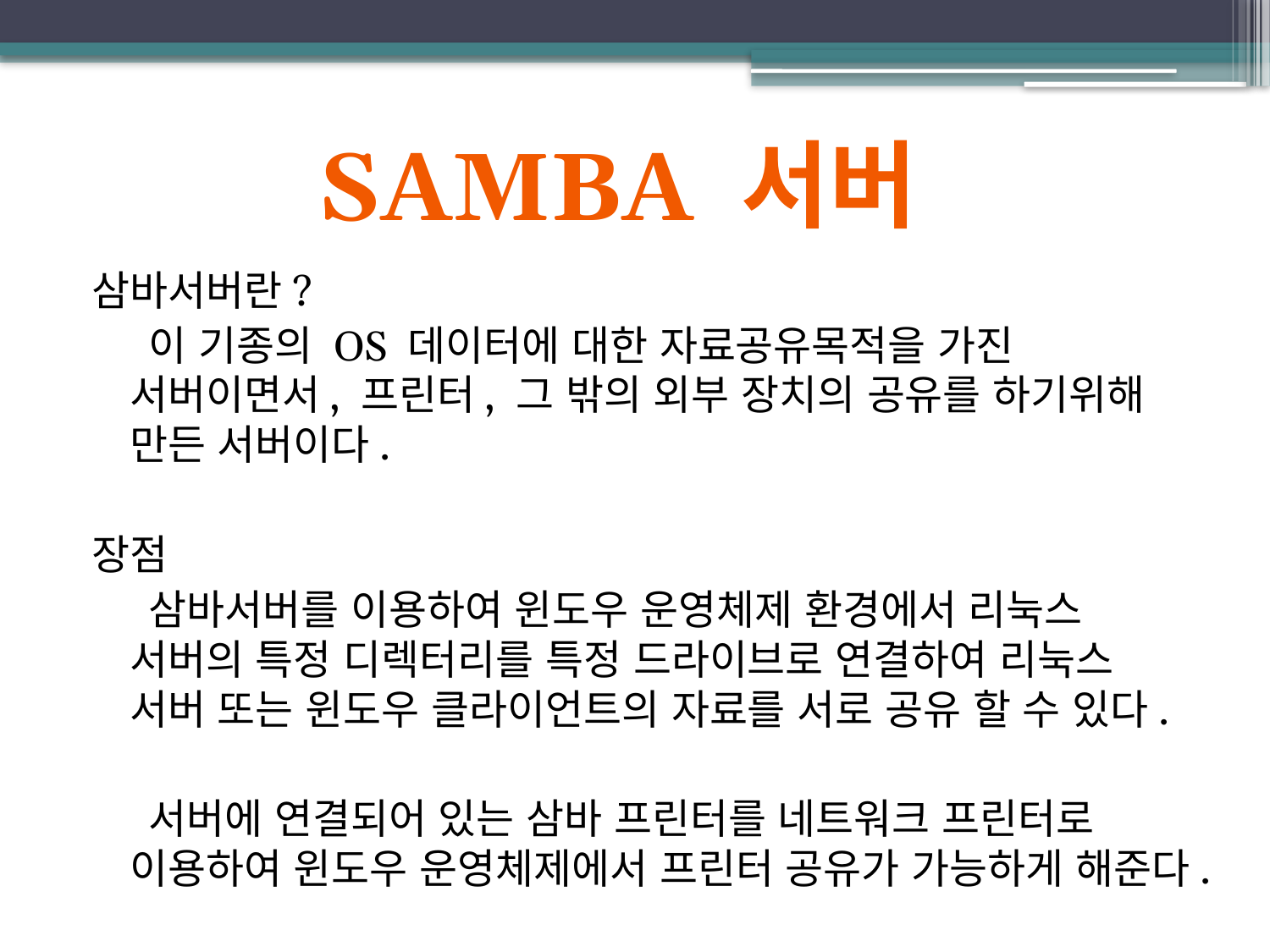

Samba 서버
삼바서버란?
    이 기종의 OS 데이터에 대한 자료공유목적을 가진 서버이면서, 프린터, 그 밖의 외부 장치의 공유를 하기위해 만든 서버이다.

장점
    삼바서버를 이용하여 윈도우 운영체제 환경에서 리눅스 서버의 특정 디렉터리를 특정 드라이브로 연결하여 리눅스 서버 또는 윈도우 클라이언트의 자료를 서로 공유 할 수 있다.

    서버에 연결되어 있는 삼바 프린터를 네트워크 프린터로 이용하여 윈도우 운영체제에서 프린터 공유가 가능하게 해준다.